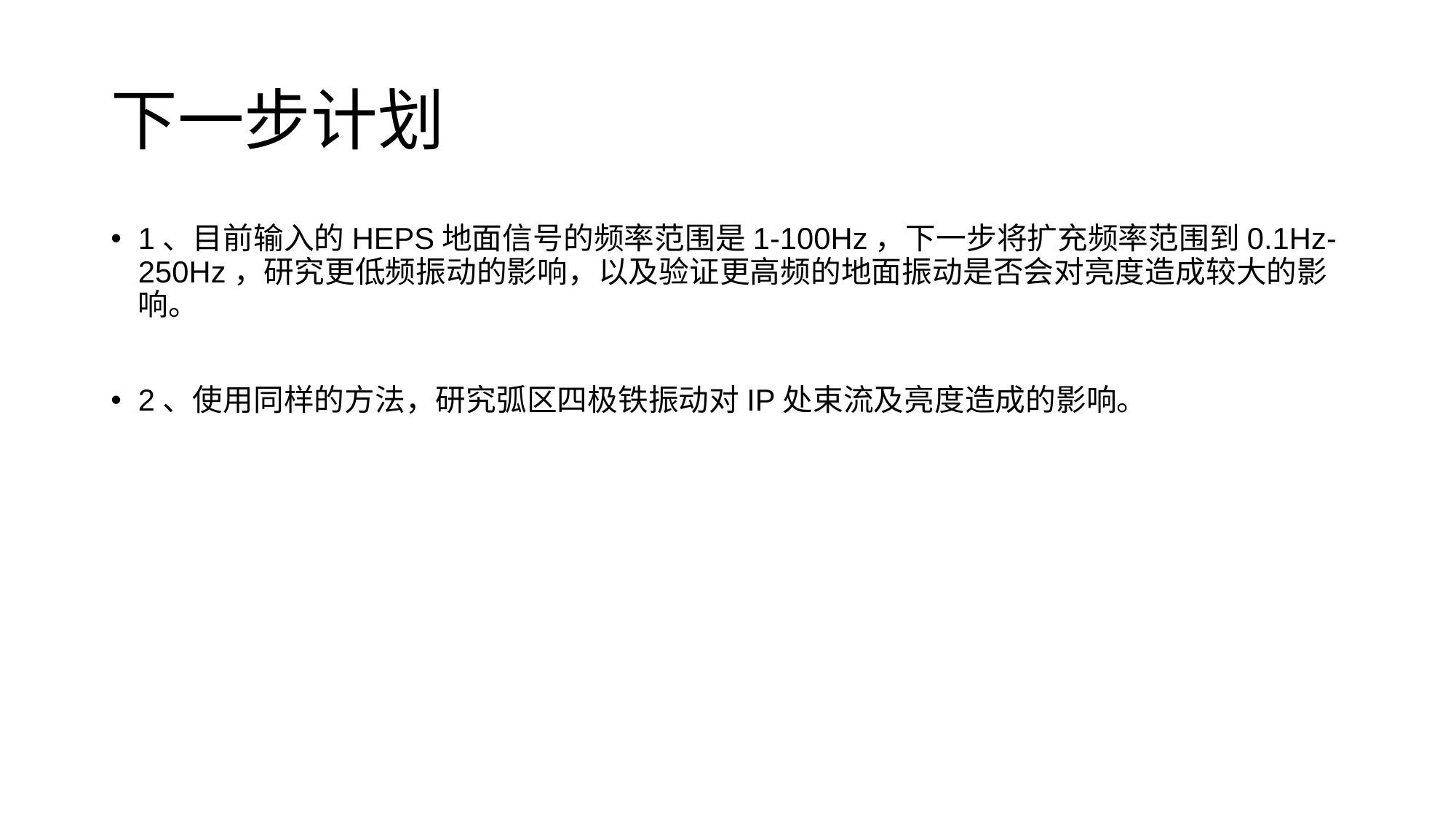

# 下一步计划
1、目前输入的HEPS地面信号的频率范围是1-100Hz，下一步将扩充频率范围到0.1Hz-250Hz，研究更低频振动的影响，以及验证更高频的地面振动是否会对亮度造成较大的影响。

2、使用同样的方法，研究弧区四极铁振动对IP处束流及亮度造成的影响。